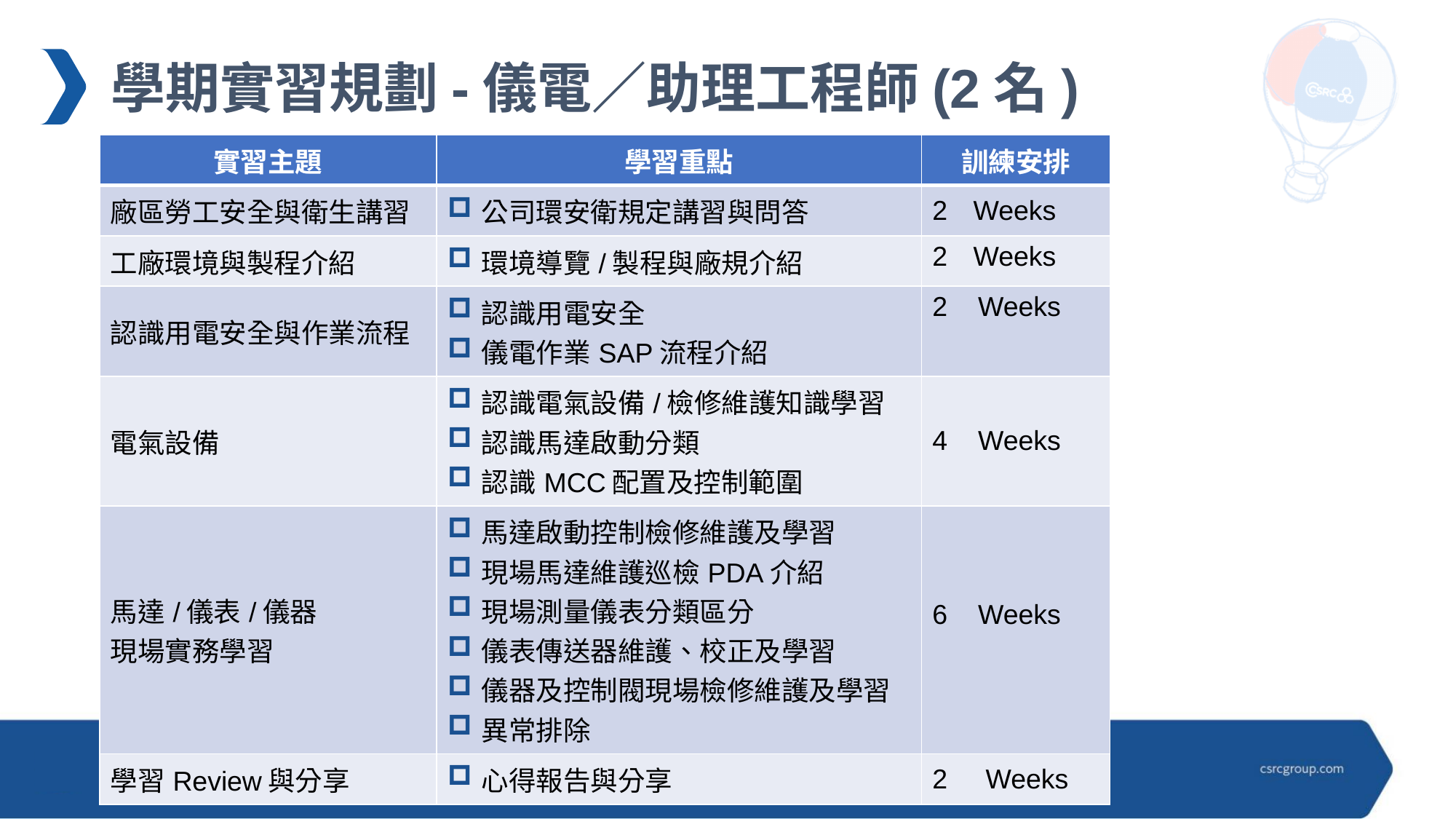

# 學期實習規劃-儀電／助理工程師(2名)
| 實習主題 | 學習重點 | 訓練安排 |
| --- | --- | --- |
| 廠區勞工安全與衛生講習 | 公司環安衛規定講習與問答 | Weeks |
| 工廠環境與製程介紹 | 環境導覽/製程與廠規介紹 | Weeks |
| 認識用電安全與作業流程 | 認識用電安全 儀電作業SAP流程介紹 | 2 Weeks |
| 電氣設備 | 認識電氣設備/檢修維護知識學習 認識馬達啟動分類 認識MCC配置及控制範圍 | 4 Weeks |
| 馬達/儀表/儀器 現場實務學習 | 馬達啟動控制檢修維護及學習 現場馬達維護巡檢PDA介紹 現場測量儀表分類區分 儀表傳送器維護、校正及學習 儀器及控制閥現場檢修維護及學習 異常排除 | 6 Weeks |
| 學習Review與分享 | 心得報告與分享 | 2 Weeks |